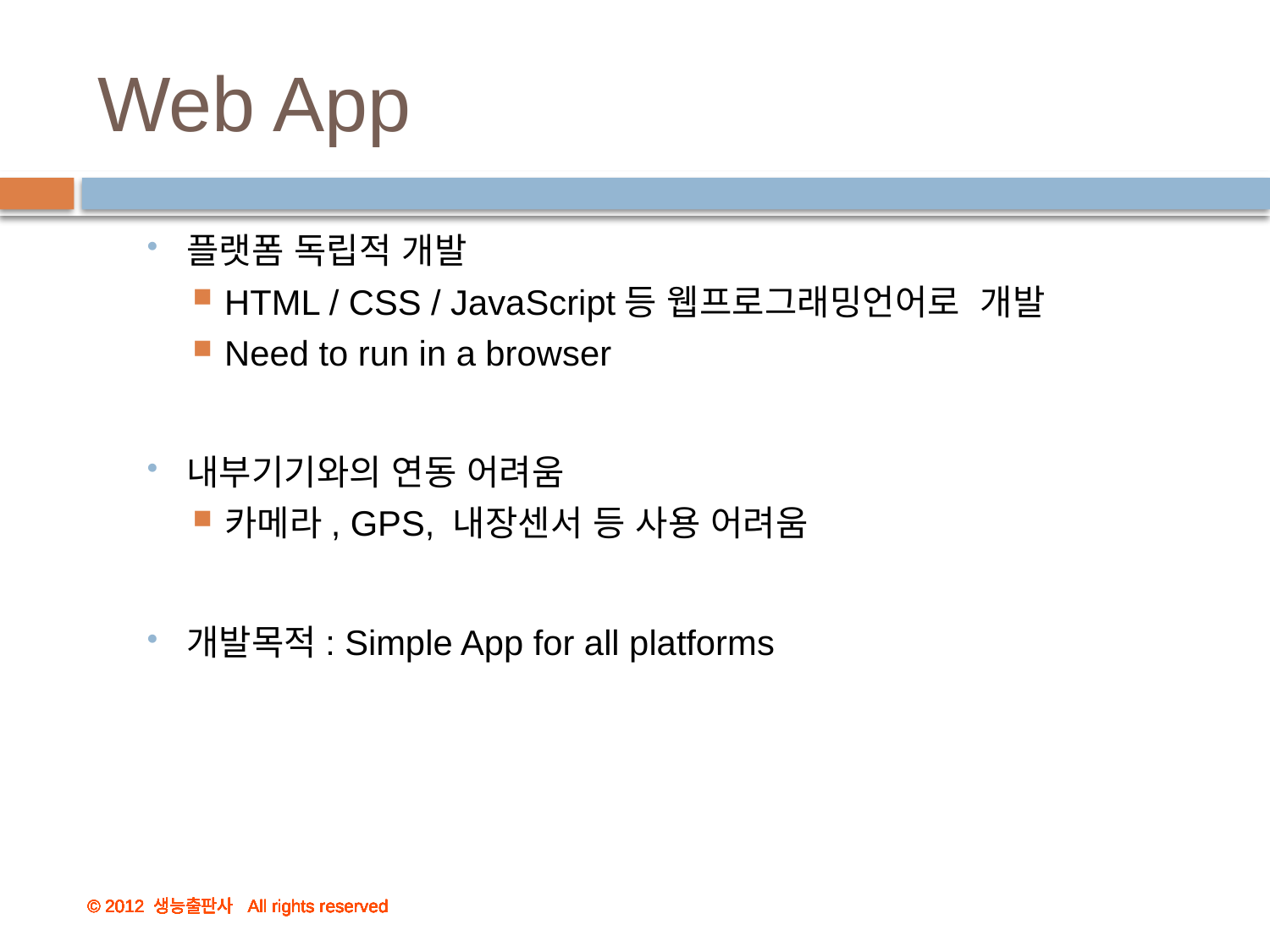

# Web App
플랫폼 독립적 개발
HTML / CSS / JavaScript등 웹프로그래밍언어로  개발
Need to run in a browser

내부기기와의 연동 어려움
카메라, GPS, 내장센서 등 사용 어려움

개발목적: Simple App for all platforms